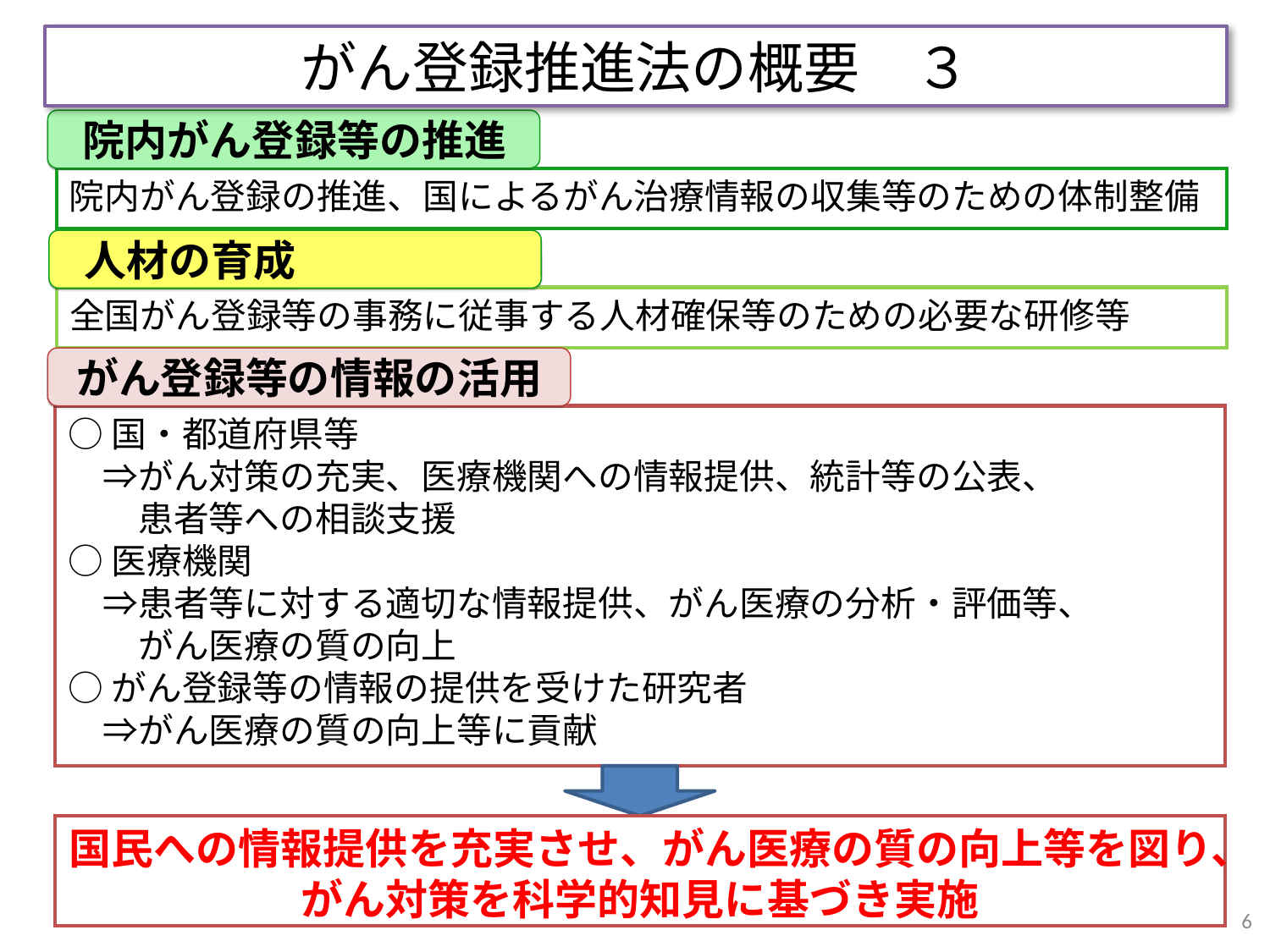

がん登録推進法の概要　３
 院内がん登録等の推進
院内がん登録の推進、国によるがん治療情報の収集等のための体制整備
 人材の育成
全国がん登録等の事務に従事する人材確保等のための必要な研修等
がん登録等の情報の活用
○国・都道府県等
　⇒がん対策の充実、医療機関への情報提供、統計等の公表、
　　患者等への相談支援
○医療機関
　⇒患者等に対する適切な情報提供、がん医療の分析・評価等、
　　がん医療の質の向上
○がん登録等の情報の提供を受けた研究者
　⇒がん医療の質の向上等に貢献

国民への情報提供を充実させ、がん医療の質の向上等を図り、がん対策を科学的知見に基づき実施
6